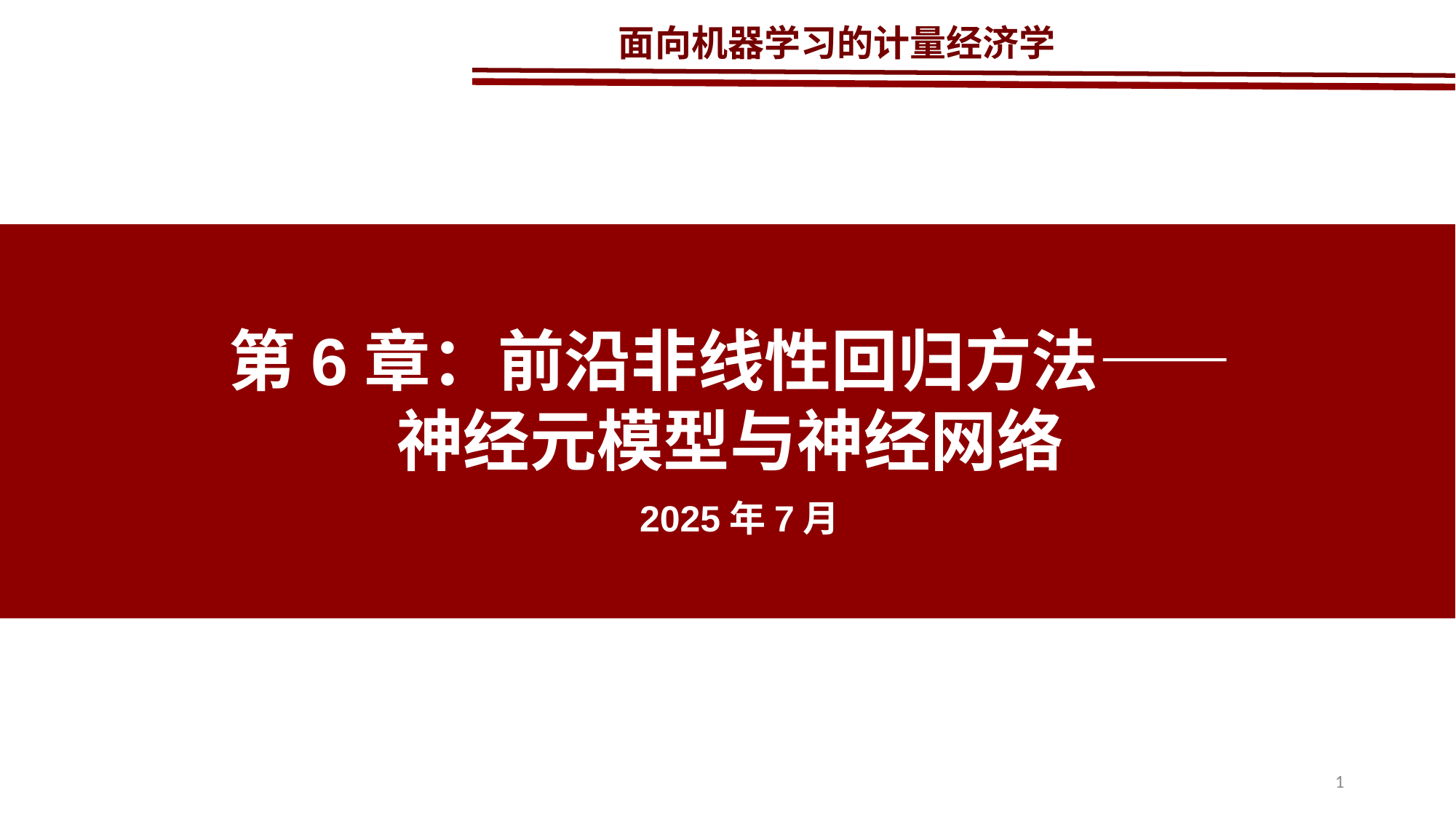

面向机器学习的计量经济学

第6章：前沿非线性回归方法——
神经元模型与神经网络
2025年7月
1